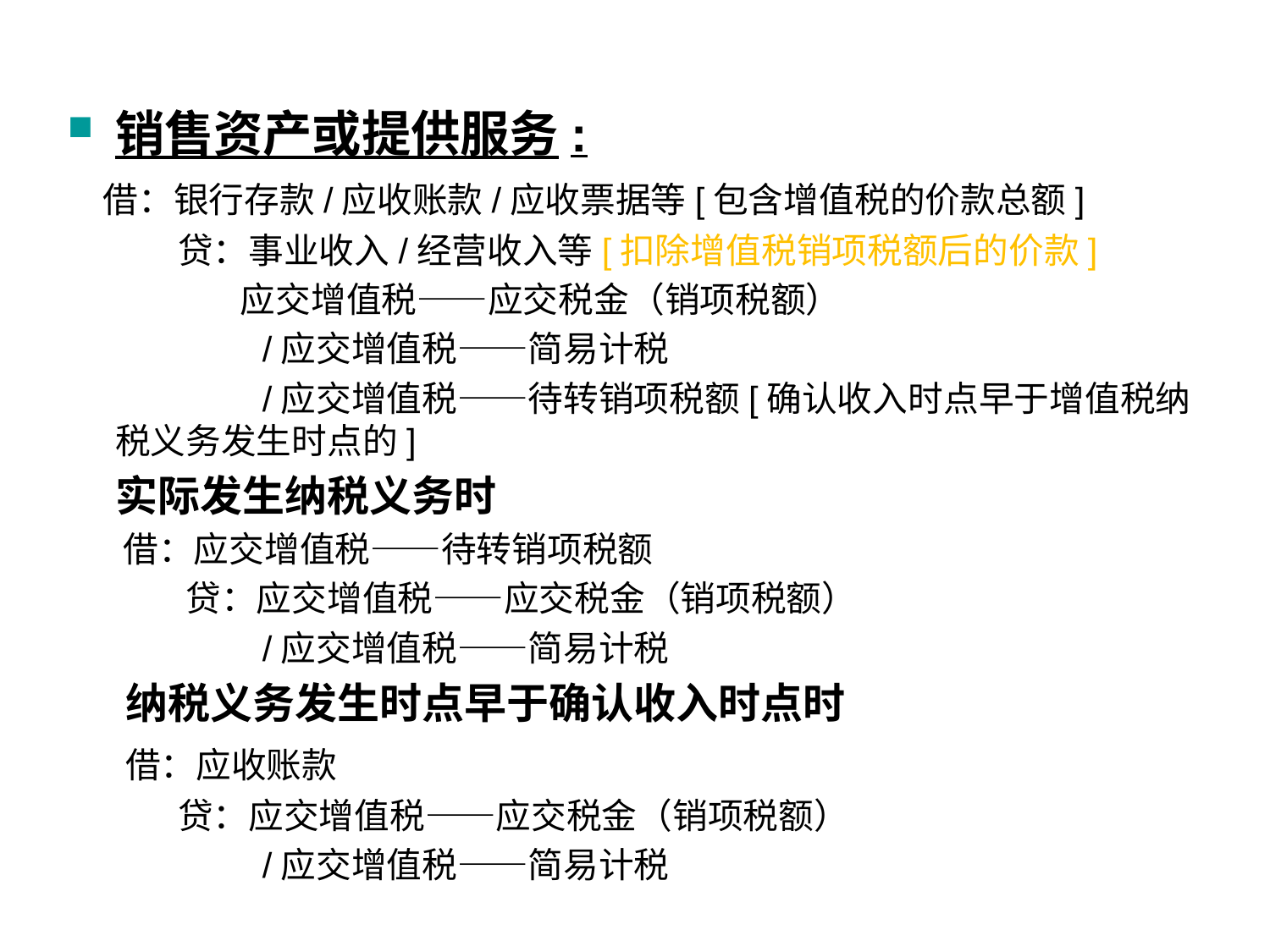

#
销售资产或提供服务:
   借：银行存款/应收账款/应收票据等[包含增值税的价款总额]
             贷：事业收入/经营收入等[扣除增值税销项税额后的价款]
                     应交增值税——应交税金（销项税额）
                    /应交增值税——简易计税
                    /应交增值税——待转销项税额[确认收入时点早于增值税纳税义务发生时点的]
     实际发生纳税义务时
      借：应交增值税——待转销项税额
              贷：应交增值税——应交税金（销项税额）
                    /应交增值税——简易计税
     纳税义务发生时点早于确认收入时点时
     借：应收账款
             贷：应交增值税——应交税金（销项税额）
                    /应交增值税——简易计税

155